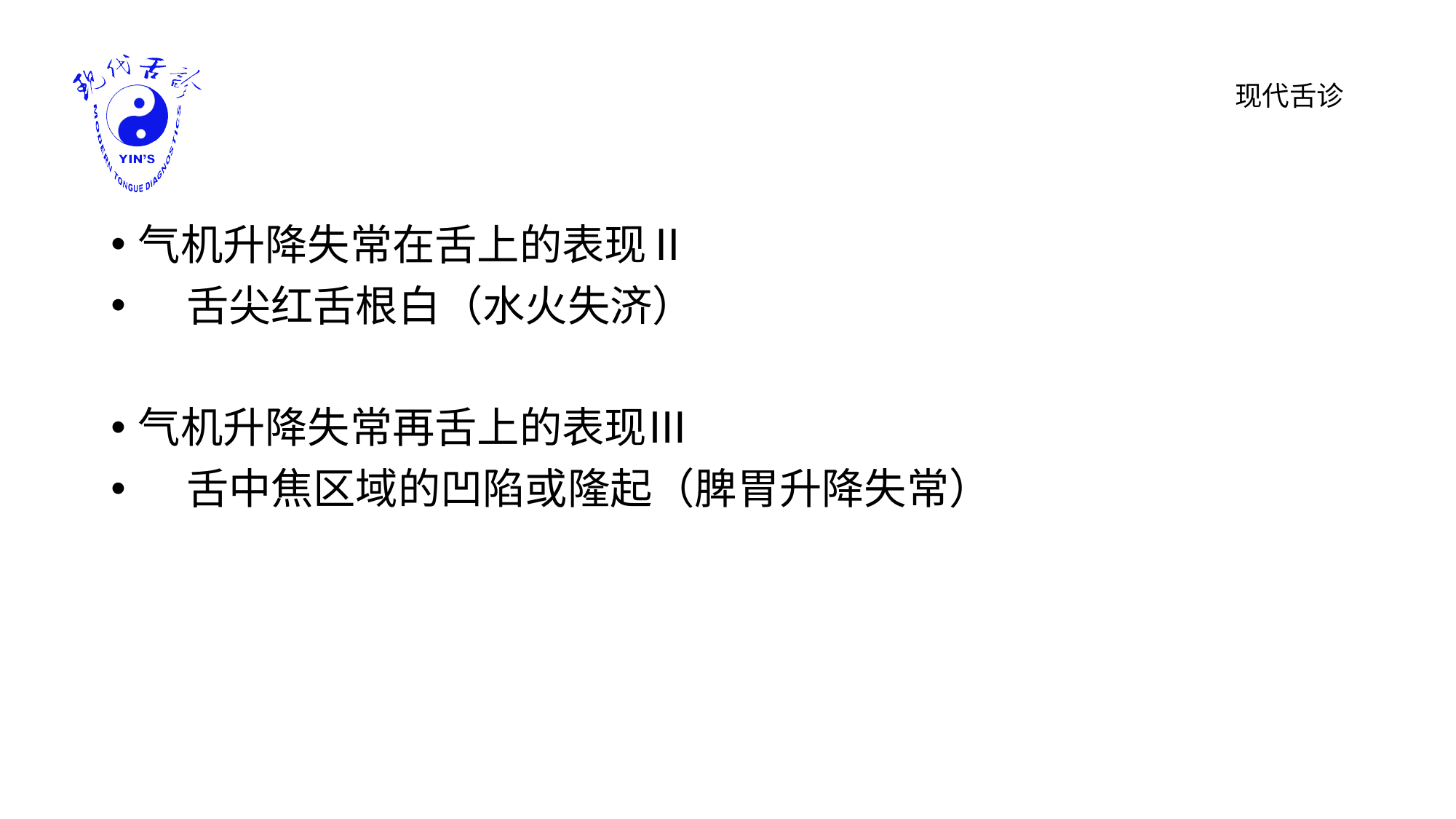

气机升降失常在舌上的表现Ⅱ
    舌尖红舌根白（水火失济）

气机升降失常再舌上的表现Ⅲ
    舌中焦区域的凹陷或隆起（脾胃升降失常）